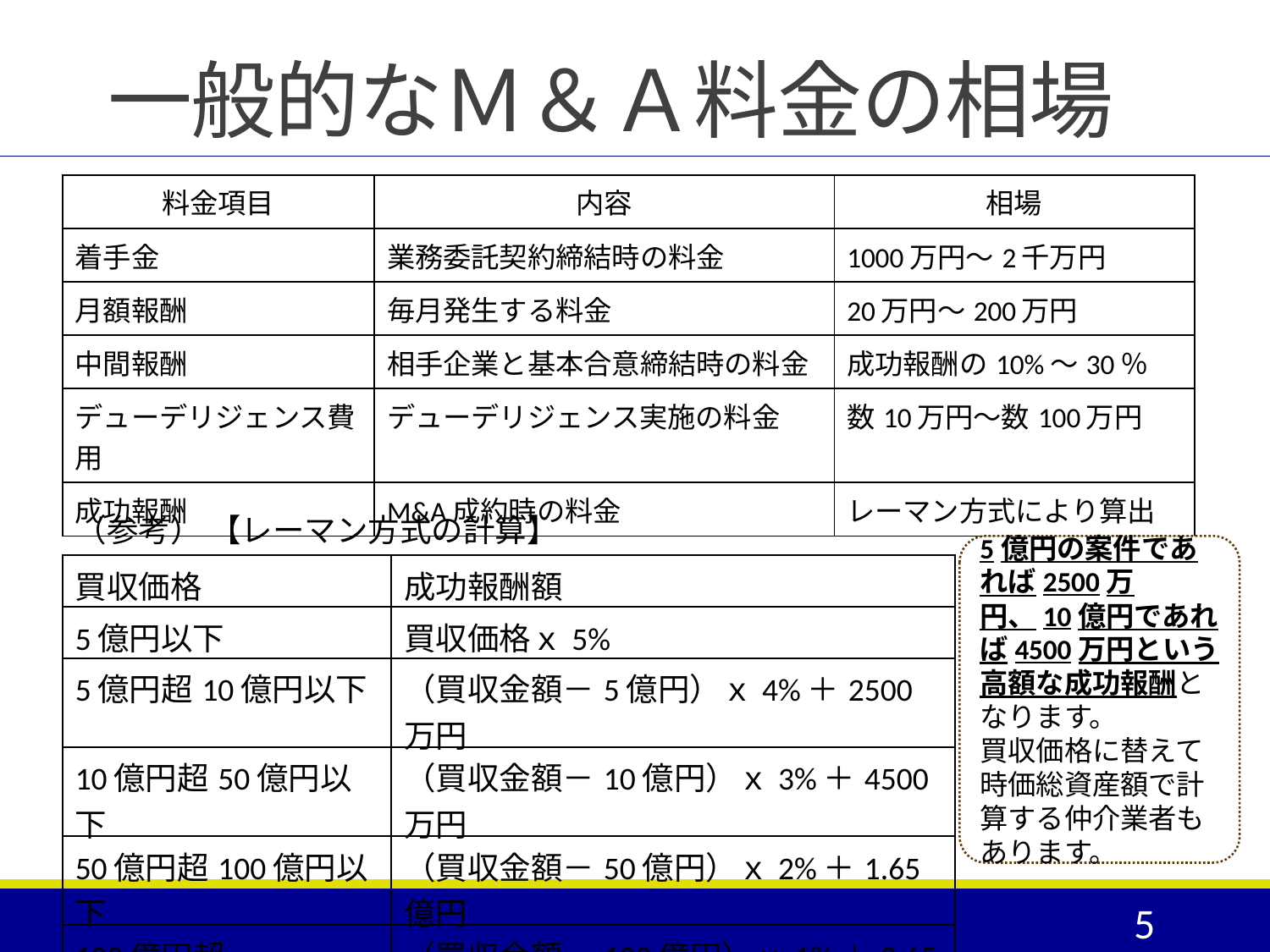

# 一般的なＭ＆Ａ料金の相場
| 料金項目 | 内容 | 相場 |
| --- | --- | --- |
| 着手金 | 業務委託契約締結時の料金 | 1000万円～2千万円 |
| 月額報酬 | 毎月発生する料金 | 20万円～200万円 |
| 中間報酬 | 相手企業と基本合意締結時の料金 | 成功報酬の10%～30％ |
| デューデリジェンス費用 | デューデリジェンス実施の料金 | 数10万円～数100万円 |
| 成功報酬 | M&A成約時の料金 | レーマン方式により算出 |
（参考） 【レーマン方式の計算】
5億円の案件であれば2500万円、10億円であれば4500万円という高額な成功報酬となります。
買収価格に替えて時価総資産額で計算する仲介業者もあります。
| 買収価格 | 成功報酬額 |
| --- | --- |
| 5億円以下 | 買収価格ｘ5% |
| 5億円超10億円以下 | （買収金額－5億円）ｘ4%＋2500万円 |
| 10億円超50億円以下 | （買収金額－10億円）ｘ3%＋4500万円 |
| 50億円超100億円以下 | （買収金額－50億円）ｘ2%＋1.65億円 |
| 100億円超 | （買収金額－100億円）ｘ1%＋2.65億円 |
5